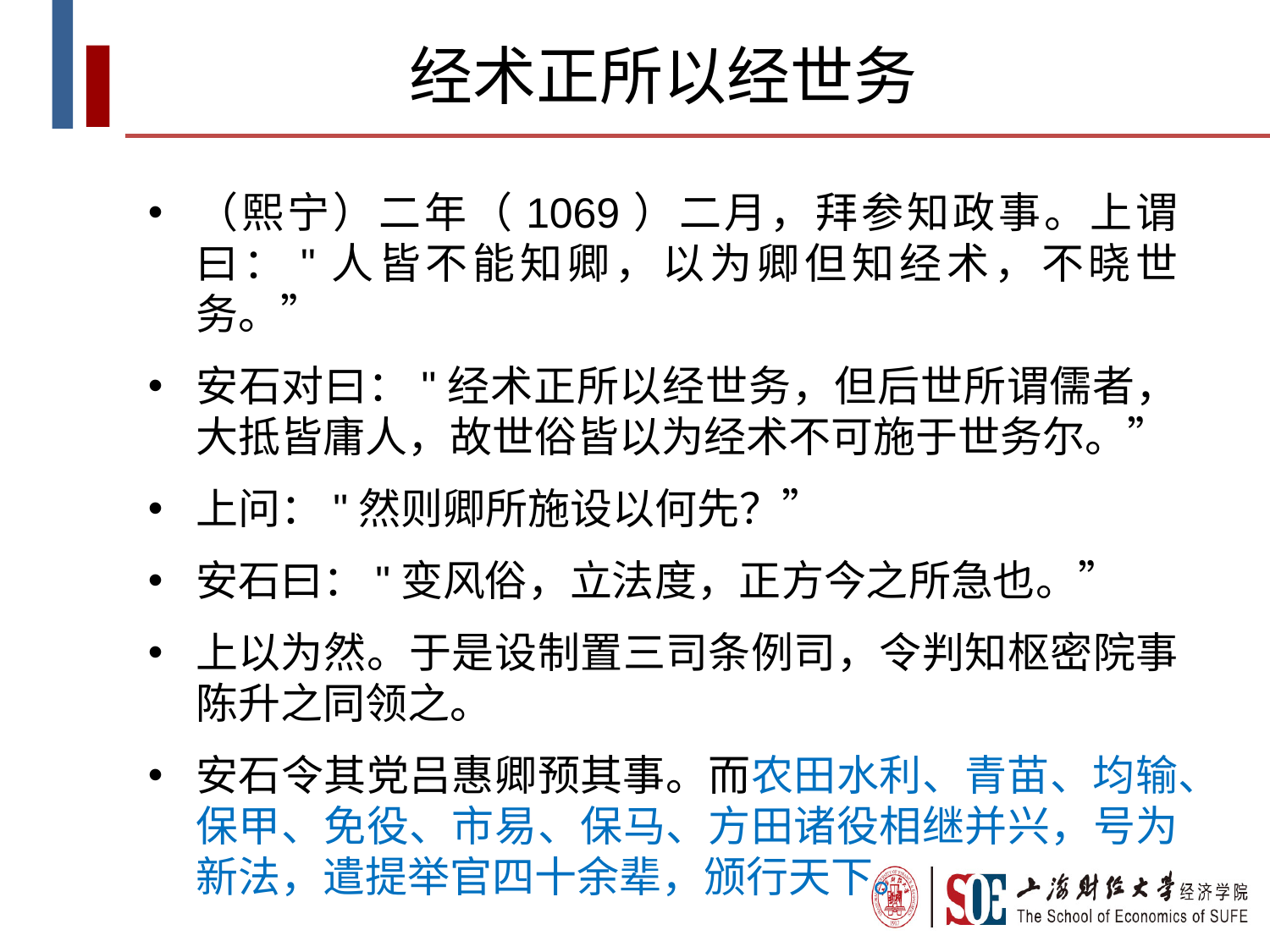

经术正所以经世务
（熙宁）二年（1069）二月，拜参知政事。上谓曰："人皆不能知卿，以为卿但知经术，不晓世务。”
安石对曰："经术正所以经世务，但后世所谓儒者，大抵皆庸人，故世俗皆以为经术不可施于世务尔。”
上问："然则卿所施设以何先？”
安石曰："变风俗，立法度，正方今之所急也。”
上以为然。于是设制置三司条例司，令判知枢密院事陈升之同领之。
安石令其党吕惠卿预其事。而农田水利、青苗、均输、保甲、免役、市易、保马、方田诸役相继并兴，号为新法，遣提举官四十余辈，颁行天下。